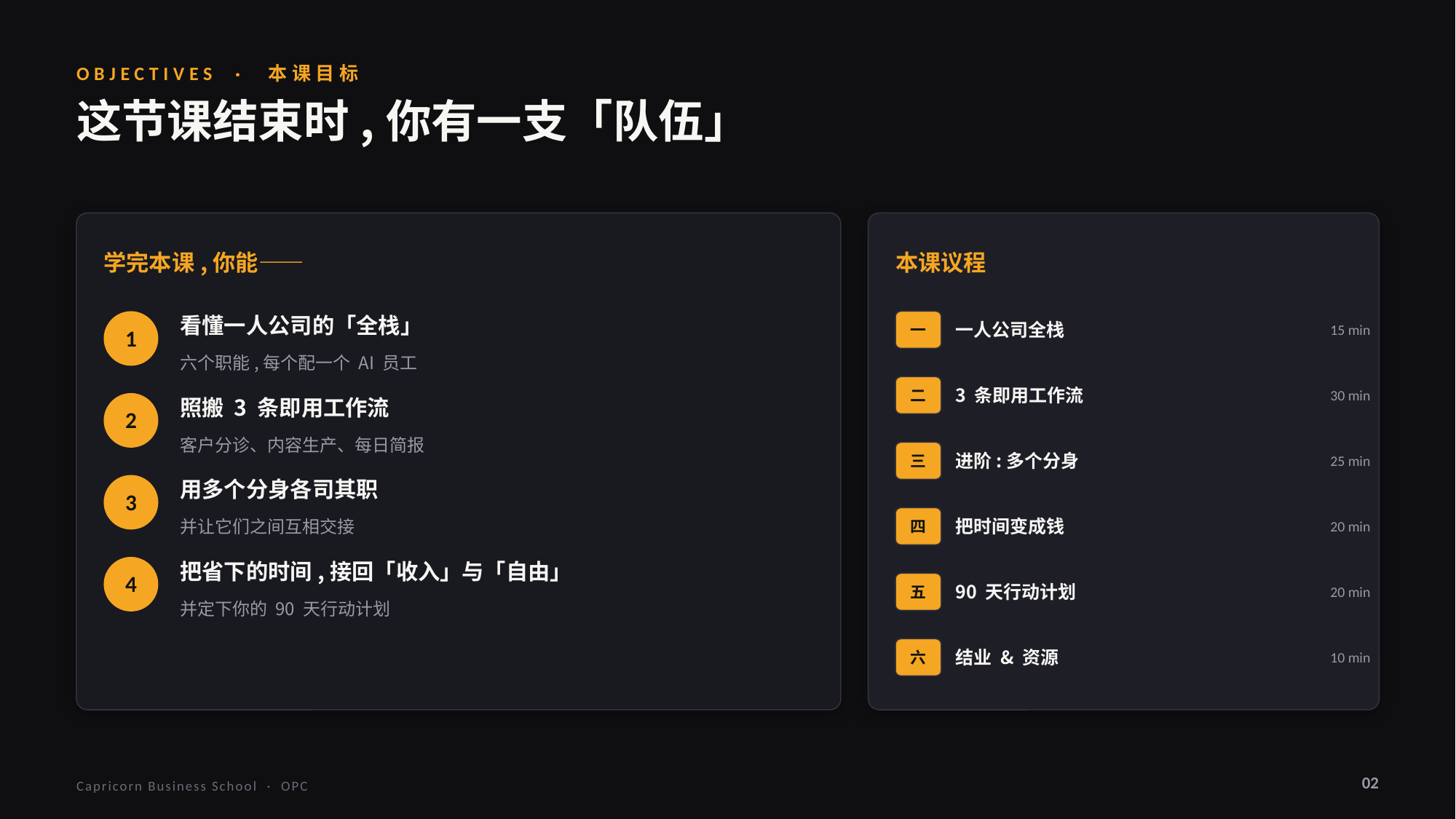

OBJECTIVES  ·  本课目标
这节课结束时,你有一支「队伍」

学完本课,你能——
本课议程
看懂一人公司的「全栈」
一人公司全栈
15 min
1

一
六个职能,每个配一个 AI 员工
3 条即用工作流
30 min

二
照搬 3 条即用工作流
2

客户分诊、内容生产、每日简报
进阶:多个分身
25 min

三
用多个分身各司其职
3

把时间变成钱
20 min
并让它们之间互相交接

四
把省下的时间,接回「收入」与「自由」
4

90 天行动计划
20 min

五
并定下你的 90 天行动计划
结业 & 资源
10 min

六
02
Capricorn Business School  ·  OPC